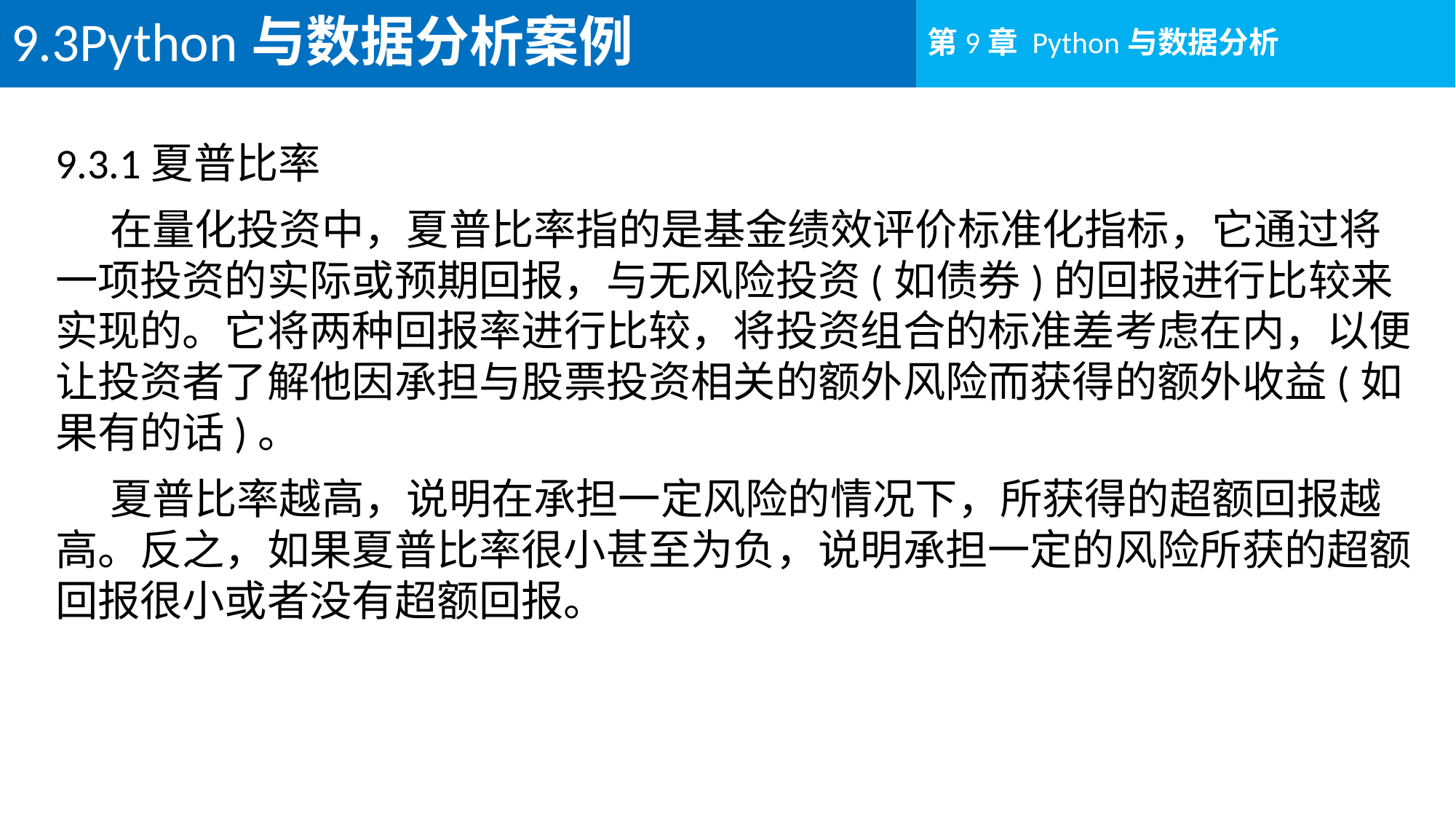

# 9.3Python与数据分析案例
9.3.1夏普比率
在量化投资中，夏普比率指的是基金绩效评价标准化指标，它通过将一项投资的实际或预期回报，与无风险投资(如债券)的回报进行比较来实现的。它将两种回报率进行比较，将投资组合的标准差考虑在内，以便让投资者了解他因承担与股票投资相关的额外风险而获得的额外收益(如果有的话)。
夏普比率越高，说明在承担一定风险的情况下，所获得的超额回报越高。反之，如果夏普比率很小甚至为负，说明承担一定的风险所获的超额回报很小或者没有超额回报。